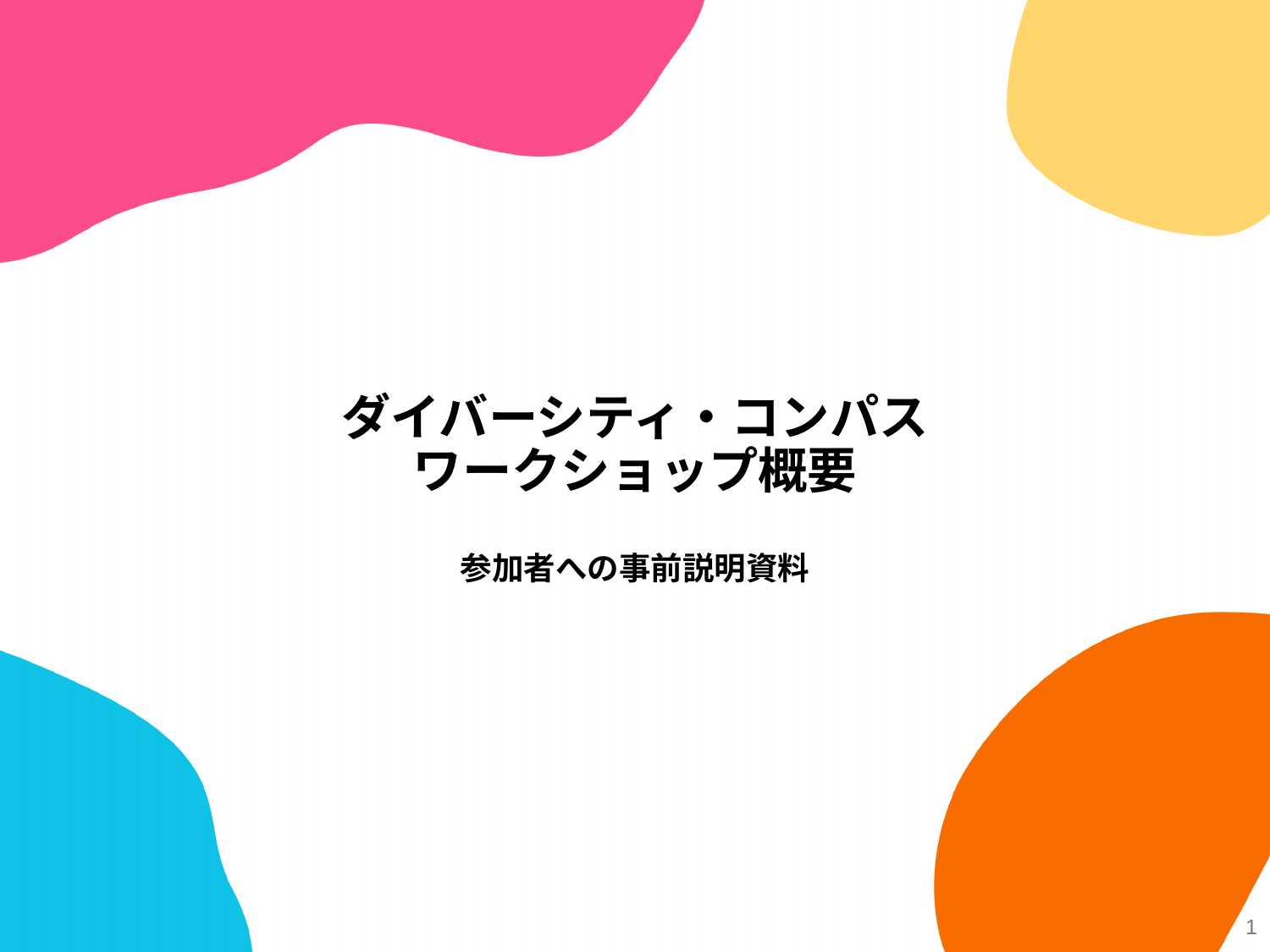

本資料P8,P9については、
A:DEI講義ありVer.か
B:DEI講義なしVer.かによってどちらかを使用ください
# ダイバーシティ・コンパス ワークショップ概要 参加者への事前説明資料
1